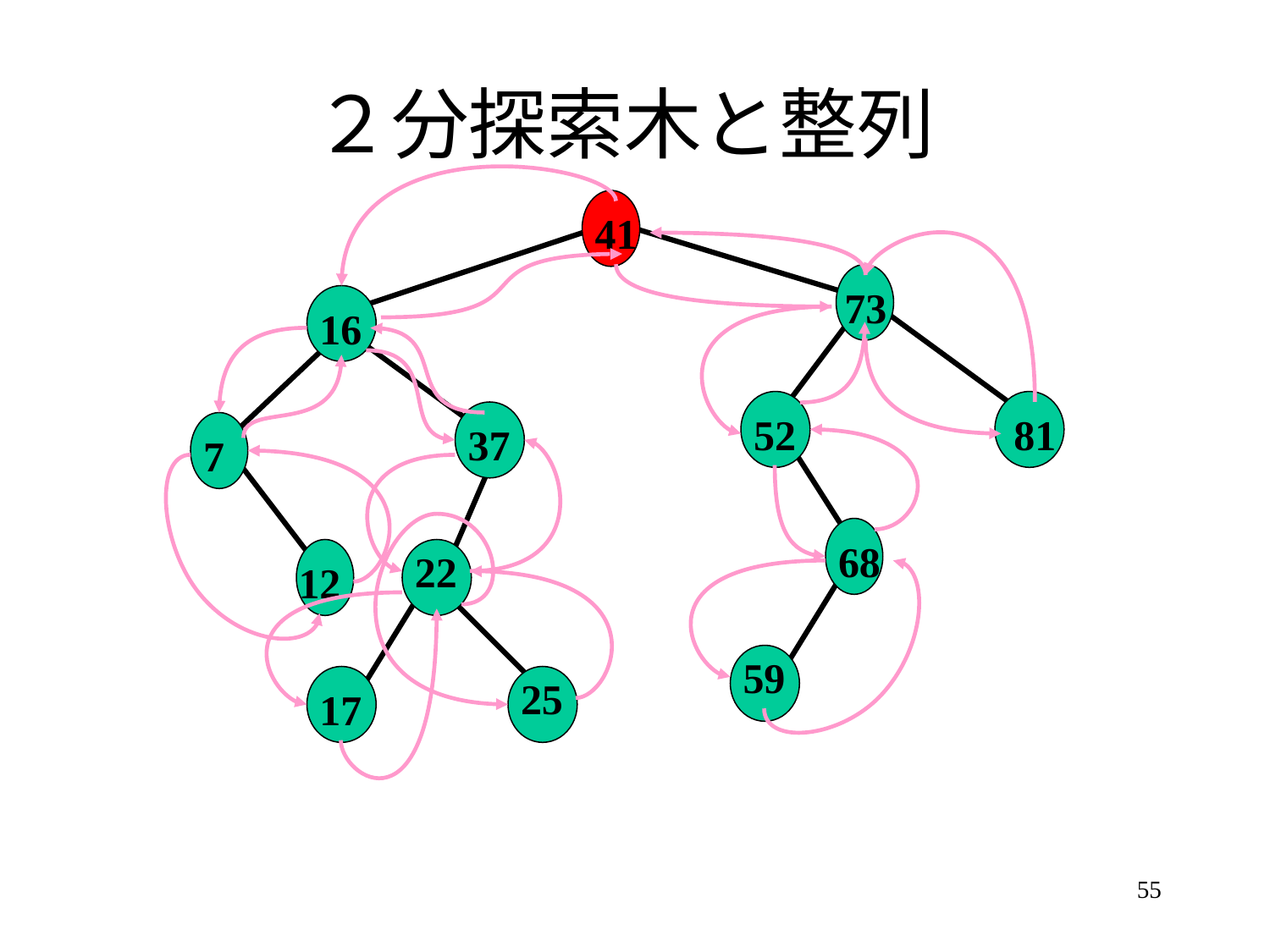

# ２分探索木と整列

41

73

16

52
81

37
7

68

22
12

59

25
17
55